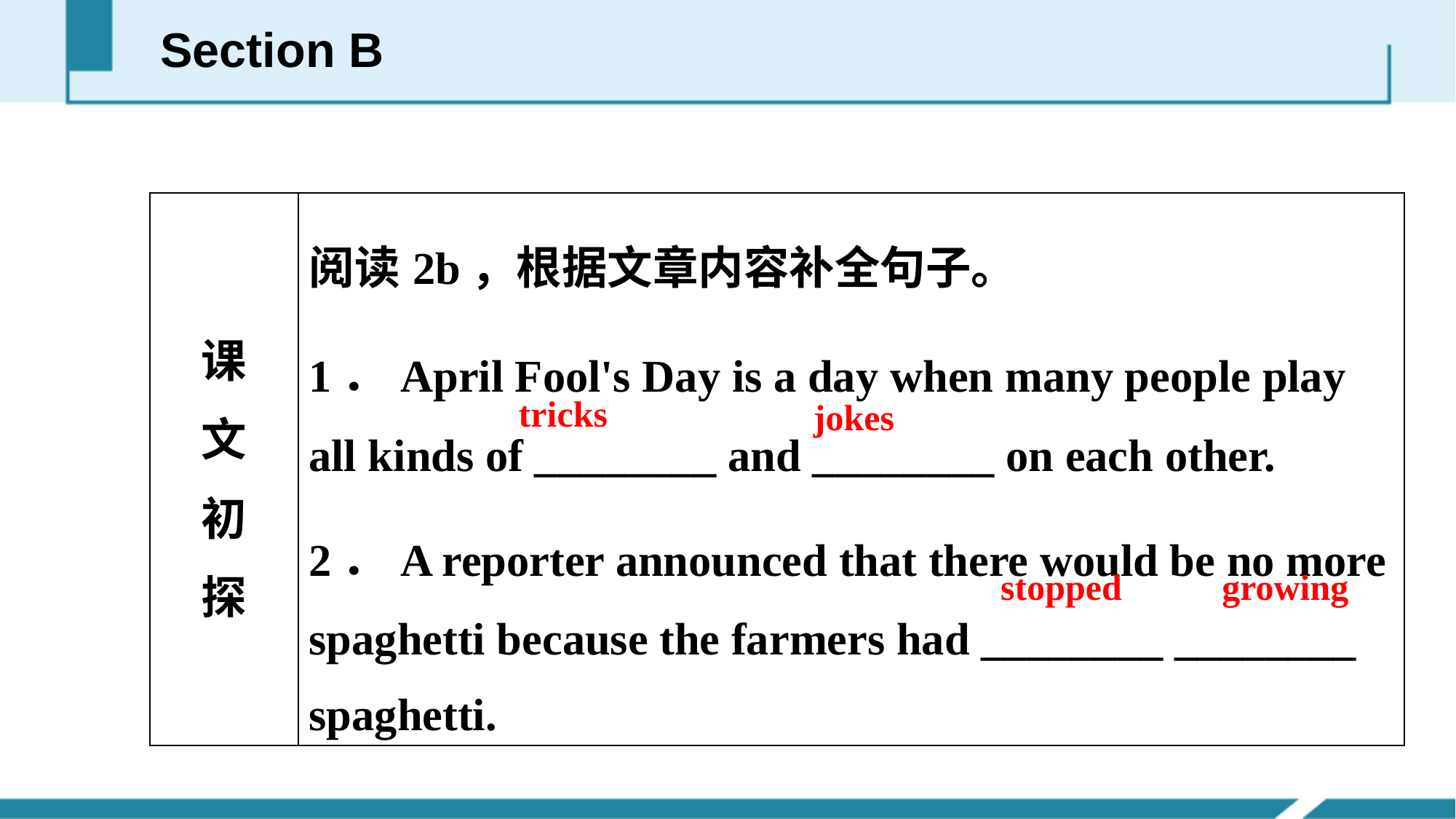

Section B
| 课 文 初 探 | 阅读2b，根据文章内容补全句子。 1．April Fool's Day is a day when many people play all kinds of \_\_\_\_\_\_\_\_ and \_\_\_\_\_\_\_\_ on each other. 2．A reporter announced that there would be no more spaghetti because the farmers had \_\_\_\_\_\_\_\_ \_\_\_\_\_\_\_\_ spaghetti. |
| --- | --- |
tricks
 jokes
stopped           growing